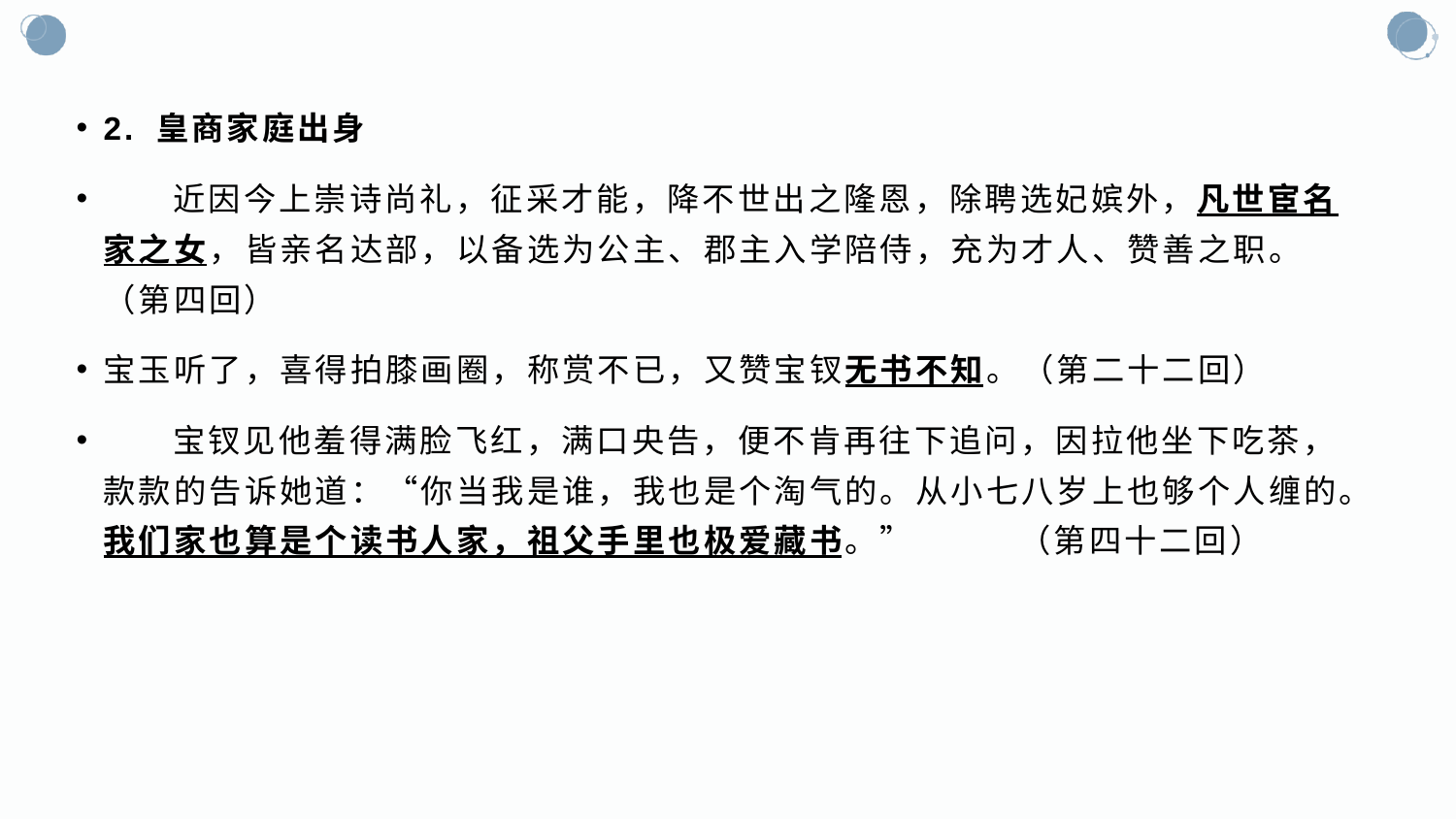

2. 皇商家庭出身
      近因今上崇诗尚礼，征采才能，降不世出之隆恩，除聘选妃嫔外，凡世宦名家之女，皆亲名达部，以备选为公主、郡主入学陪侍，充为才人、赞善之职。（第四回）
宝玉听了，喜得拍膝画圈，称赏不已，又赞宝钗无书不知。（第二十二回）
      宝钗见他羞得满脸飞红，满口央告，便不肯再往下追问，因拉他坐下吃茶，款款的告诉她道：“你当我是谁，我也是个淘气的。从小七八岁上也够个人缠的。我们家也算是个读书人家，祖父手里也极爱藏书。”          （第四十二回）